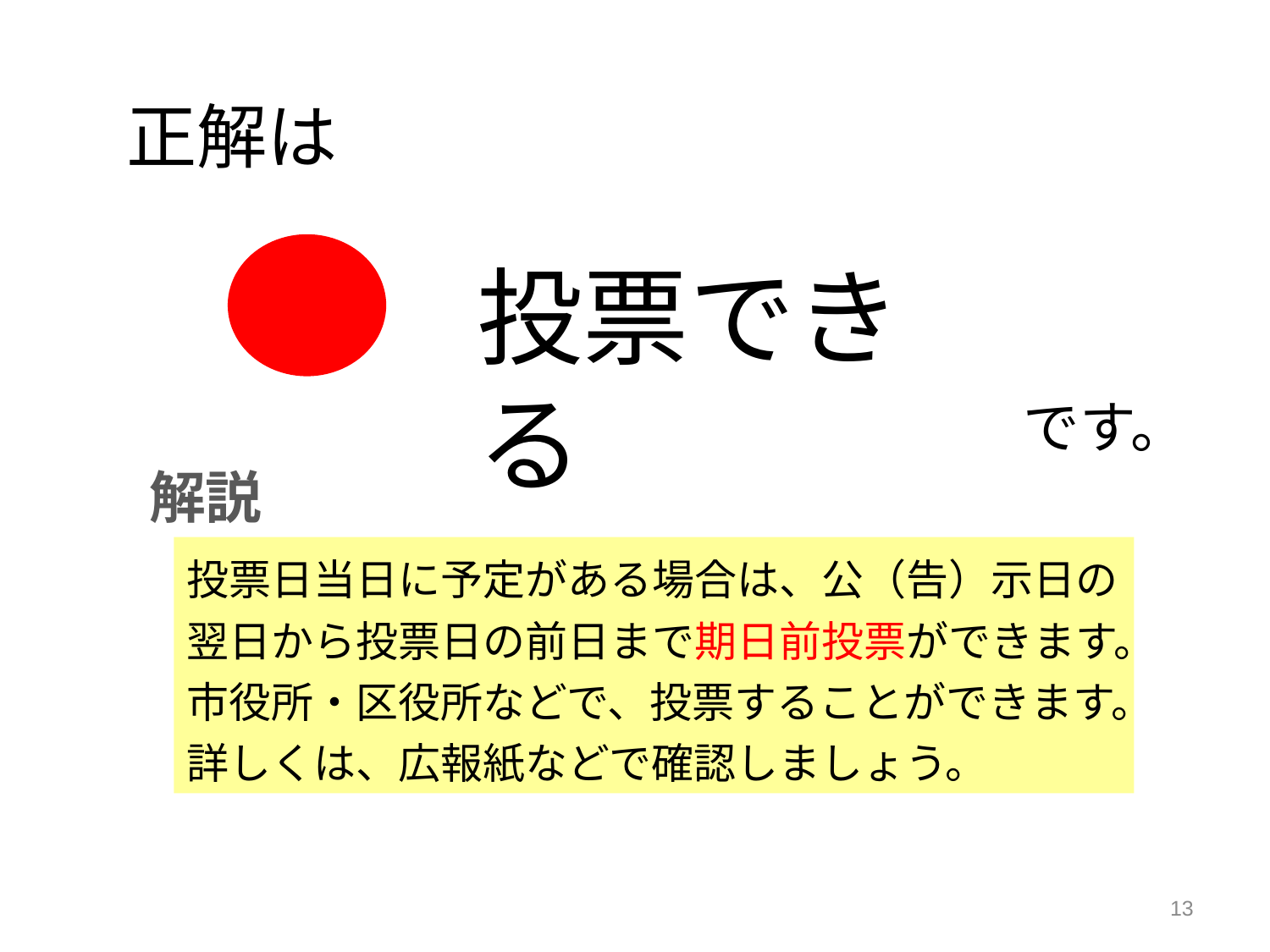

正解は

投票できる
です。
解説
投票日当日に予定がある場合は、公（告）示日の翌日から投票日の前日まで期日前投票ができます。
市役所・区役所などで、投票することができます。
詳しくは、広報紙などで確認しましょう。
13